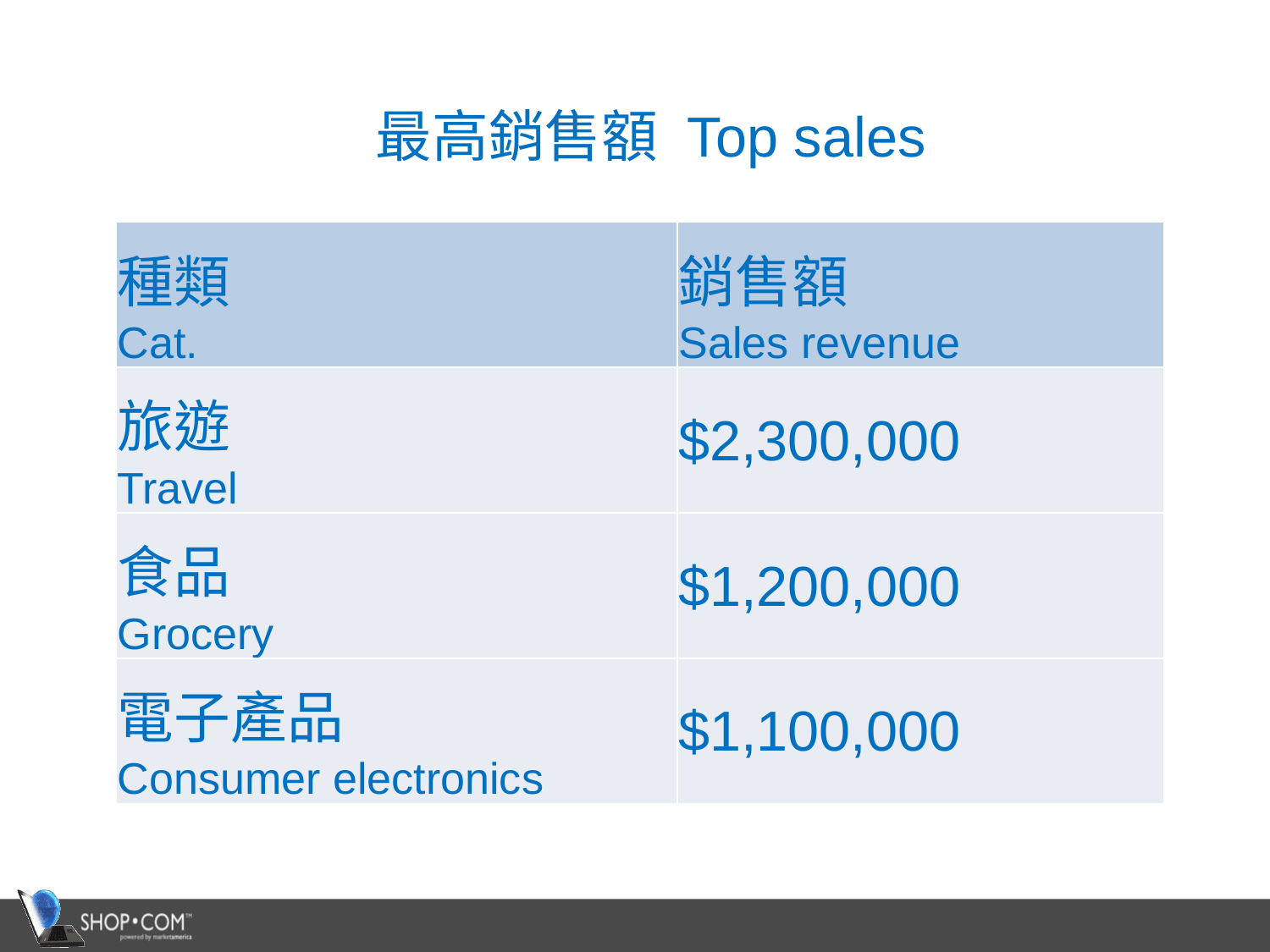

# 最高銷售額 Top sales
| 種類 Cat. | 銷售額 Sales revenue |
| --- | --- |
| 旅遊 Travel | $2,300,000 |
| 食品 Grocery | $1,200,000 |
| 電子產品 Consumer electronics | $1,100,000 |